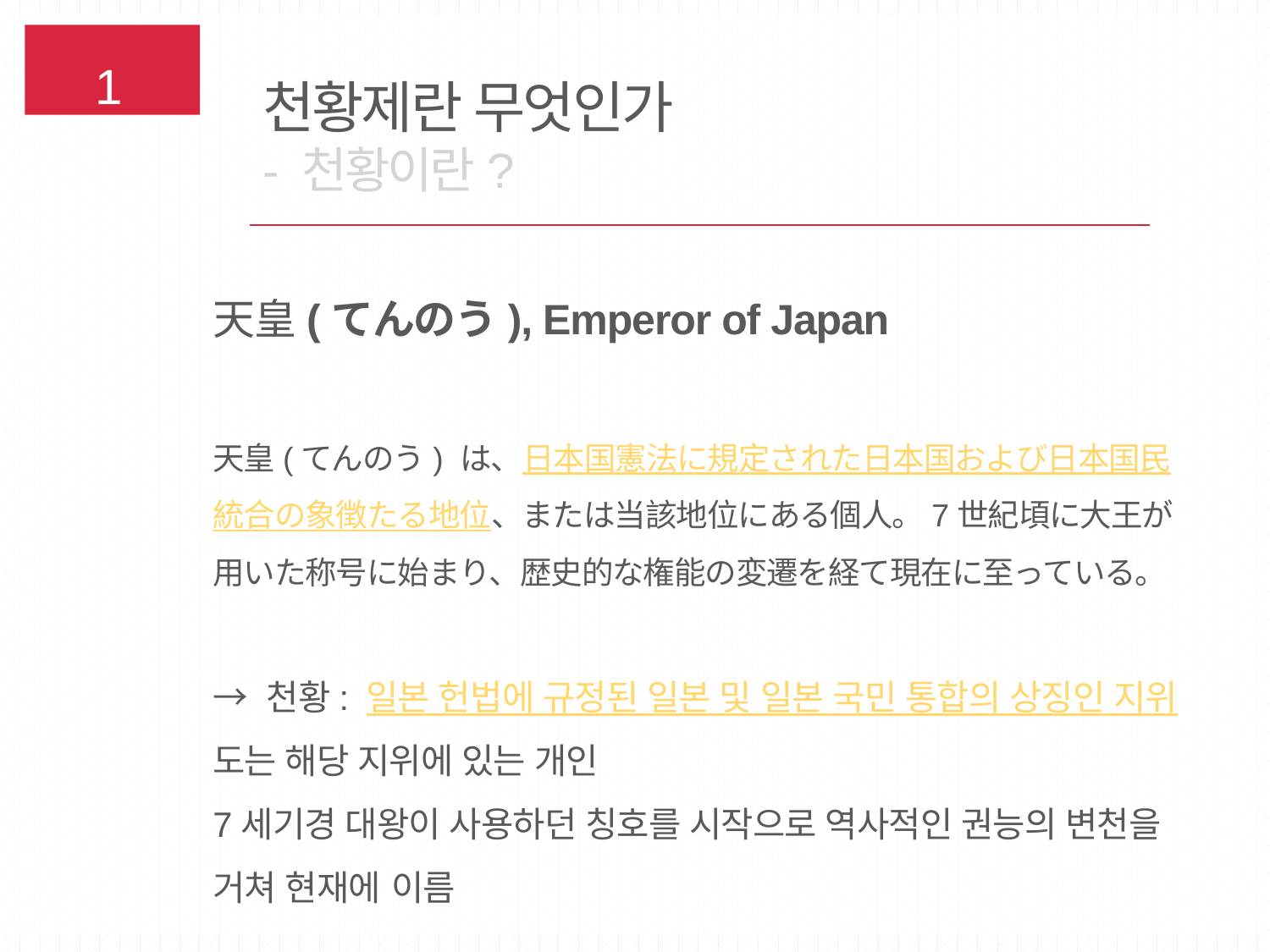

천황제란 무엇인가
- 천황이란?

1
天皇(てんのう), Emperor of Japan

天皇(てんのう) は、日本国憲法に規定された日本国および日本国民統合の象徴たる地位、または当該地位にある個人。7世紀頃に大王が用いた称号に始まり、歴史的な権能の変遷を経て現在に至っている。

→ 천황: 일본 헌법에 규정된 일본 및 일본 국민 통합의 상징인 지위 도는 해당 지위에 있는 개인
7세기경 대왕이 사용하던 칭호를 시작으로 역사적인 권능의 변천을 거쳐 현재에 이름